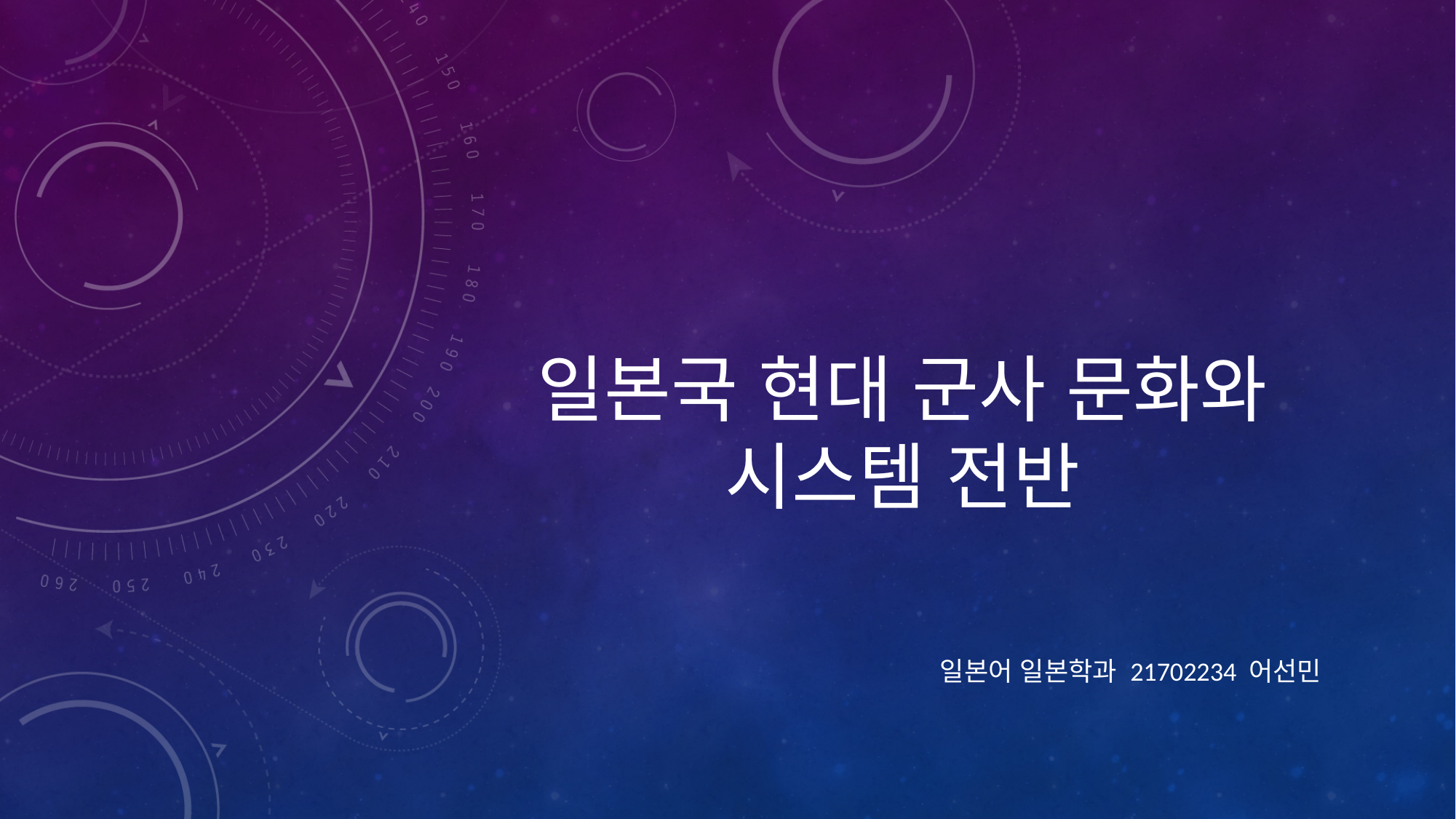

# 일본국 현대 군사 문화와 시스템 전반
 일본어 일본학과 21702234 어선민